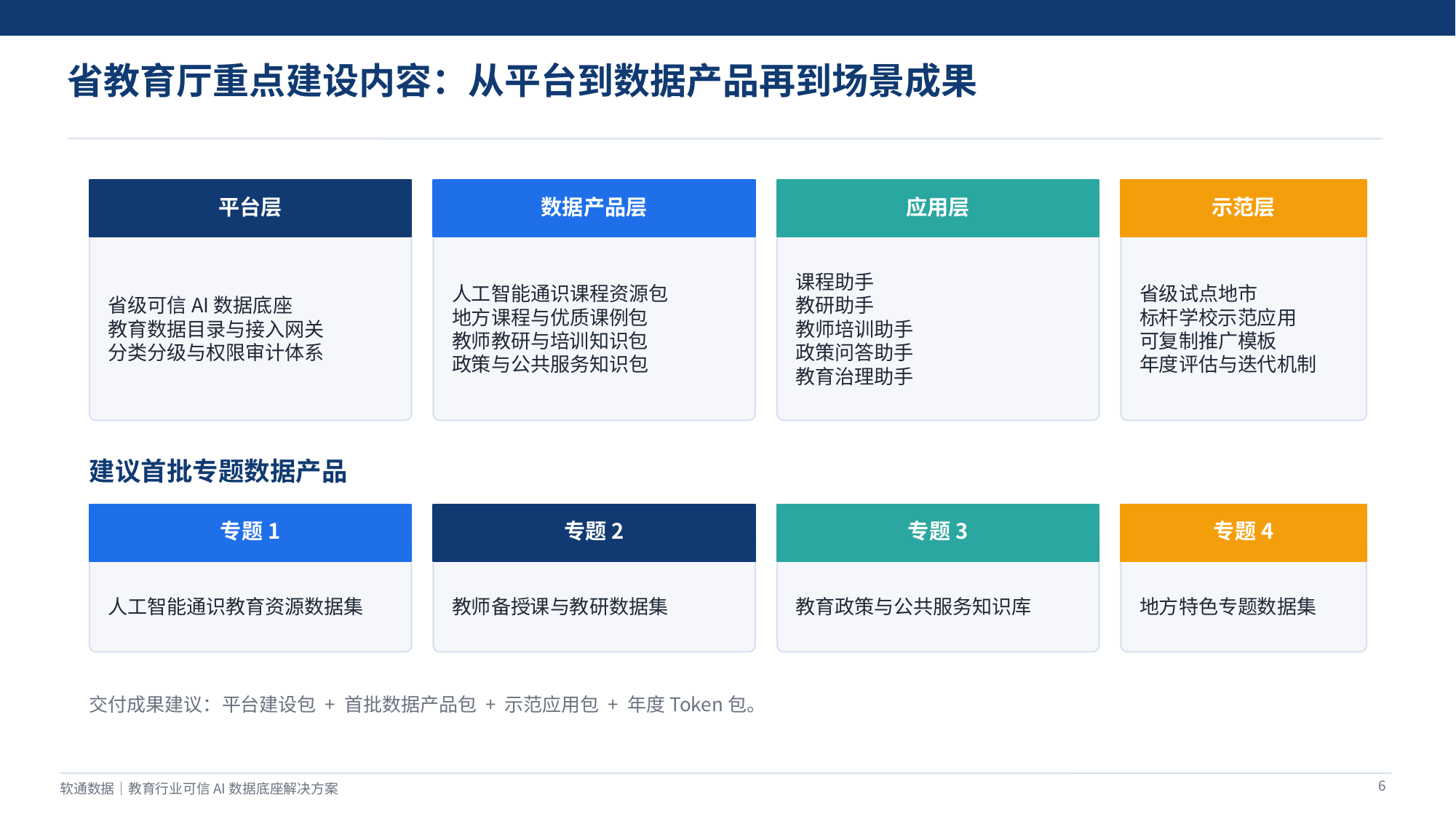

省教育厅重点建设内容：从平台到数据产品再到场景成果

平台层
数据产品层
应用层
示范层
省级可信AI数据底座
教育数据目录与接入网关
分类分级与权限审计体系
人工智能通识课程资源包
地方课程与优质课例包
教师教研与培训知识包
政策与公共服务知识包
课程助手
教研助手
教师培训助手
政策问答助手
教育治理助手
省级试点地市
标杆学校示范应用
可复制推广模板
年度评估与迭代机制
建议首批专题数据产品

专题1
专题2
专题3
专题4
人工智能通识教育资源数据集
教师备授课与教研数据集
教育政策与公共服务知识库
地方特色专题数据集
交付成果建议：平台建设包 + 首批数据产品包 + 示范应用包 + 年度Token包。

6
软通数据｜教育行业可信AI数据底座解决方案